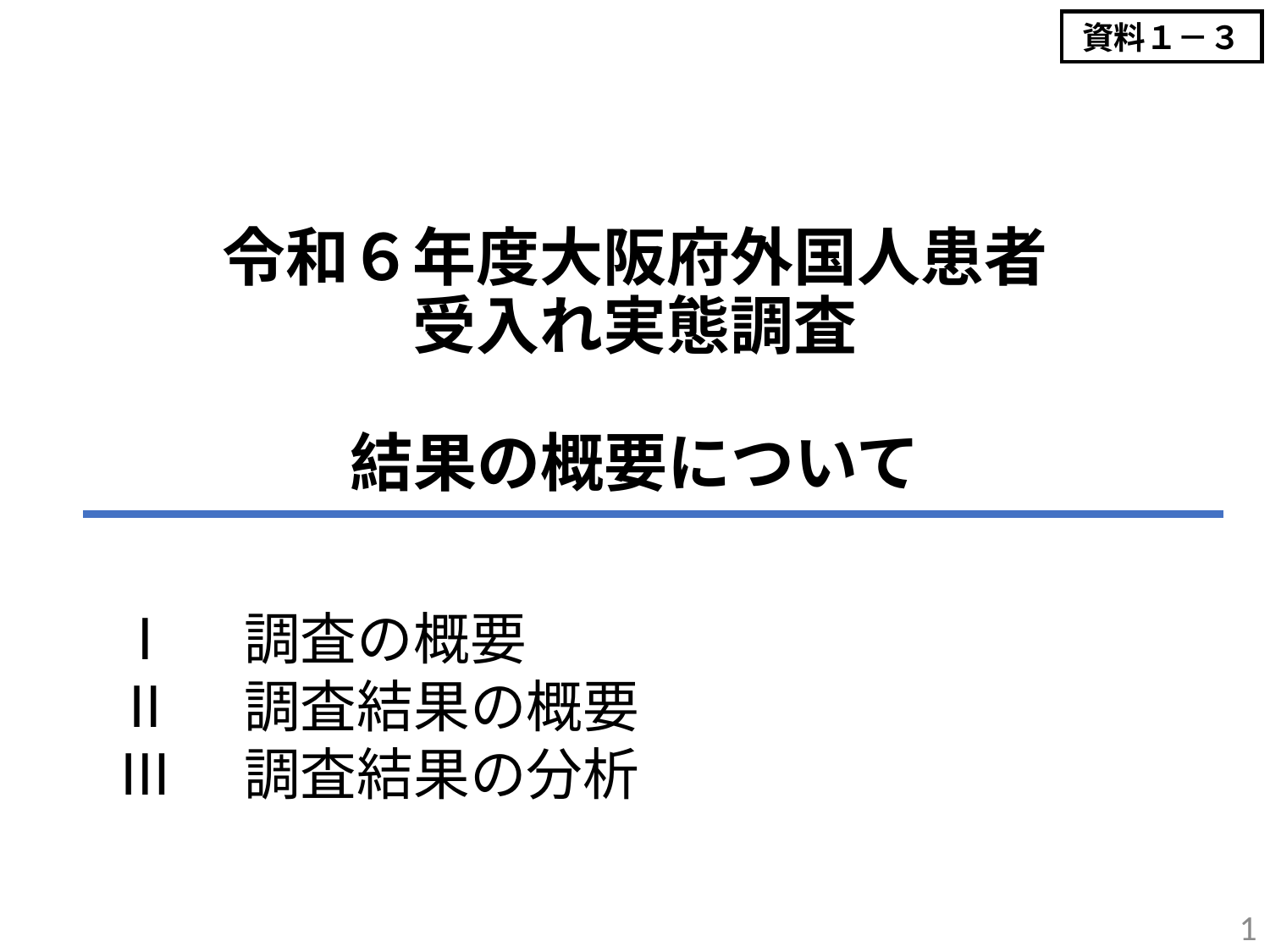

資料１－３
# 令和６年度大阪府外国人患者 受入れ実態調査 結果の概要について
Ⅰ　調査の概要
Ⅱ　調査結果の概要
Ⅲ　調査結果の分析
1